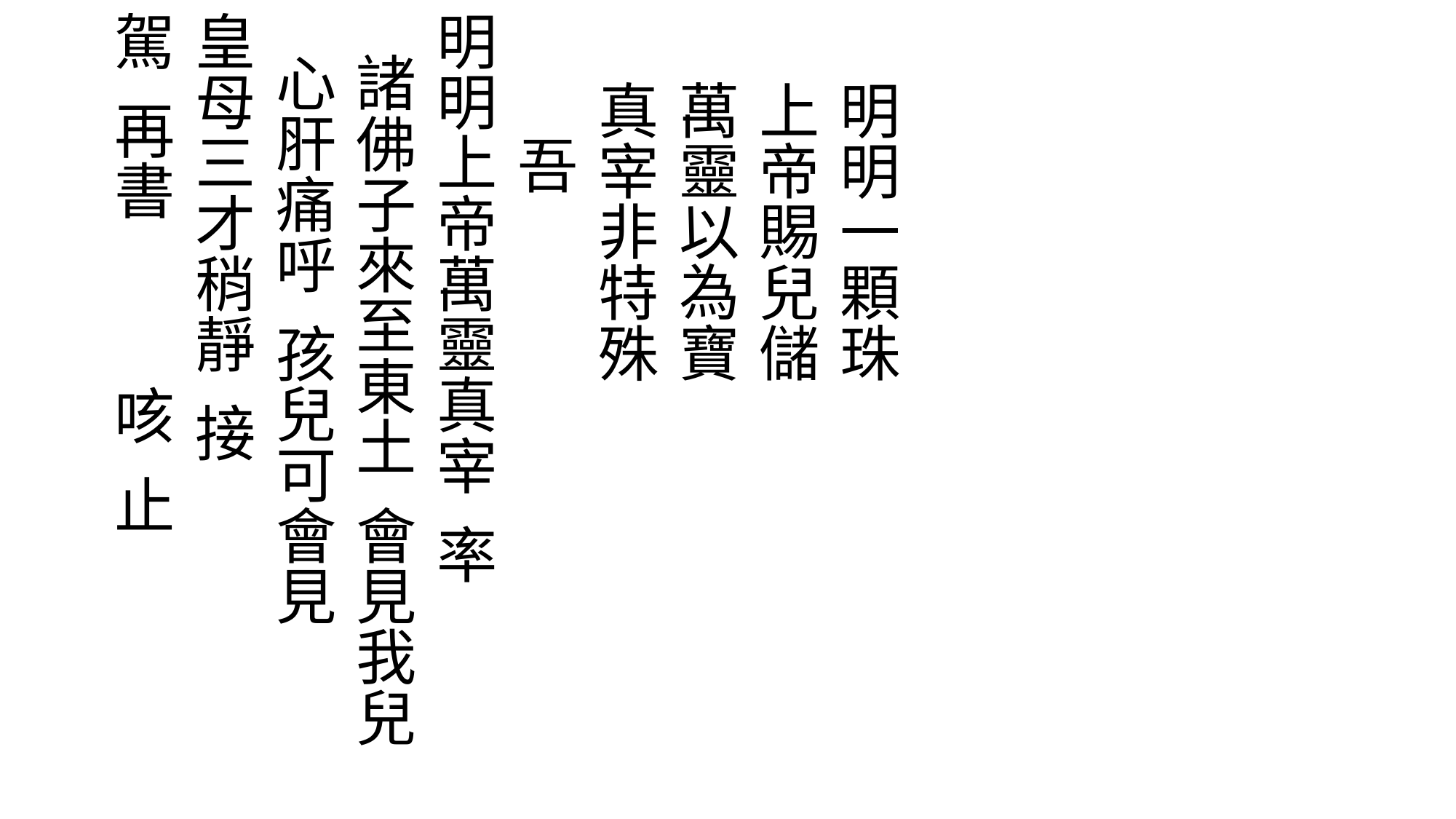

明明一顆珠
    上帝賜兒儲
    萬靈以為寶
    真宰非特殊
        吾
明明上帝萬靈真宰  率
  諸佛子來至東土  會見我兒
  心肝痛呼  孩兒可會見
皇母三才稍靜  接
駕  再書            咳  止